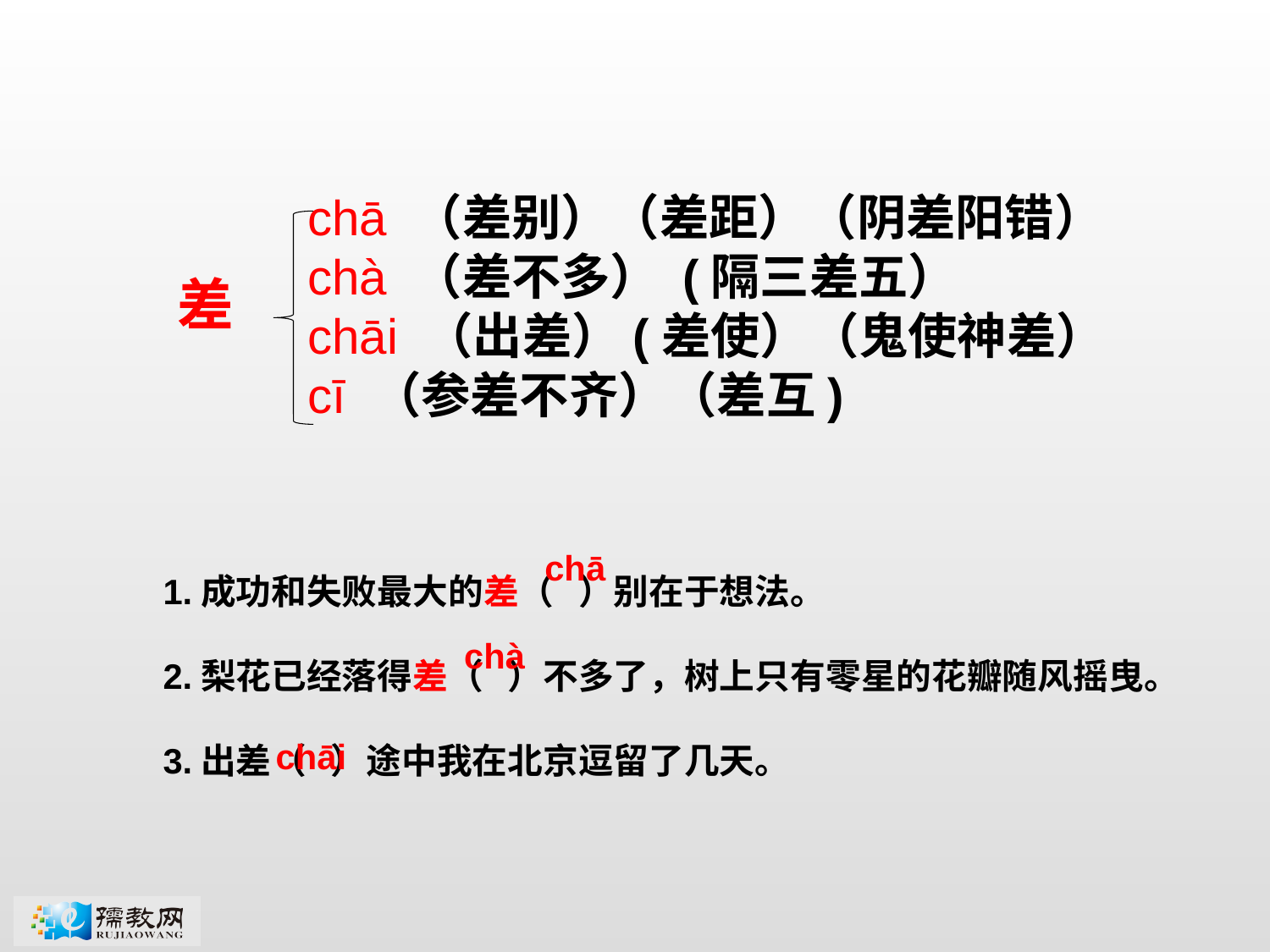

chā （差别）（差距）（阴差阳错）
   chà （差不多） (隔三差五）
   chāi （出差）(差使）（鬼使神差）
   cī （参差不齐）（差互)

差
1.成功和失败最大的差（   ）别在于想法。
2.梨花已经落得差（   ）不多了，树上只有零星的花瓣随风摇曳。
3.出差（   ）途中我在北京逗留了几天。
chā
chà
chāi